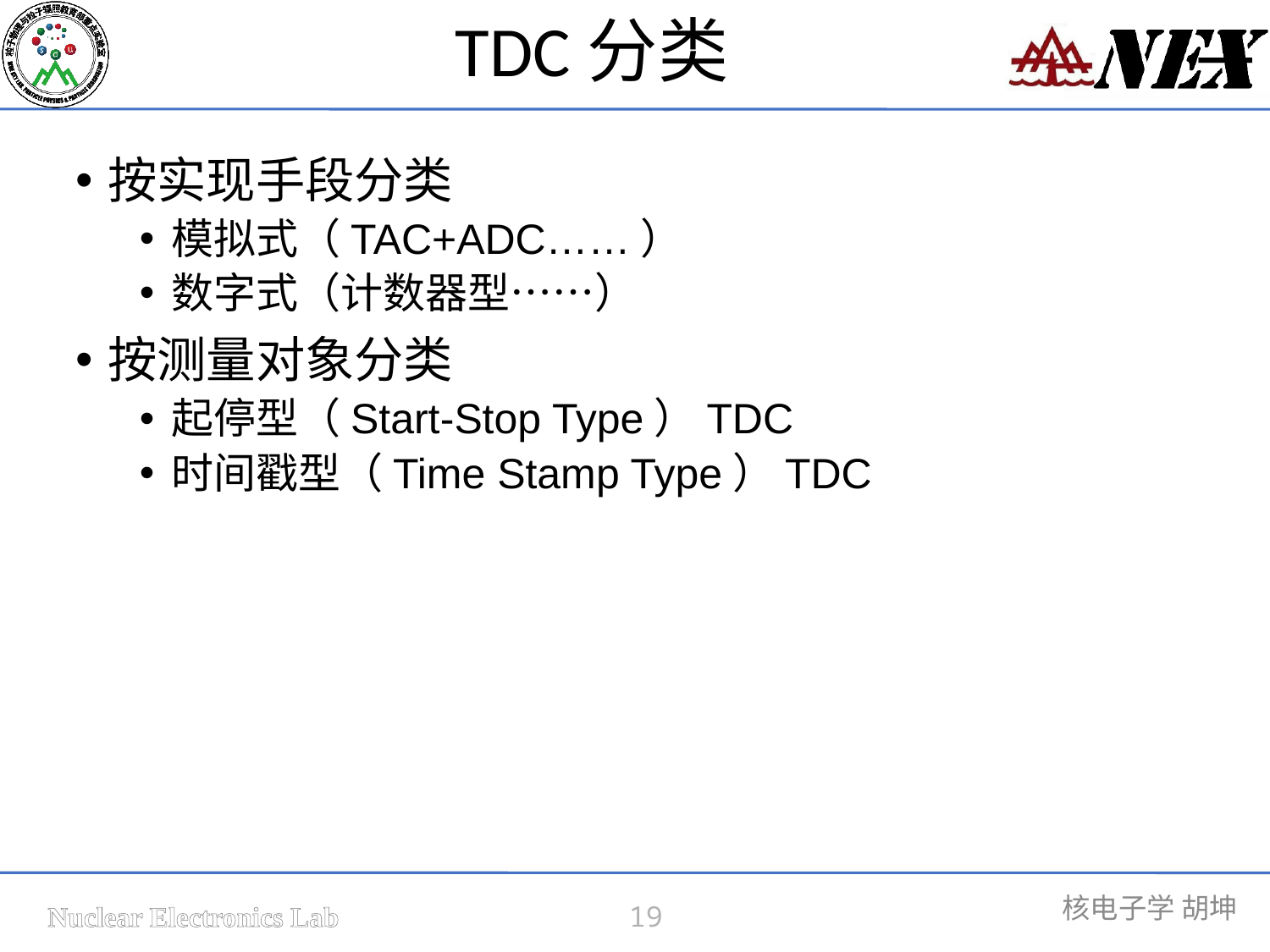

TDC分类
按实现手段分类
模拟式（TAC+ADC……）
数字式（计数器型……）
按测量对象分类
起停型（Start-Stop Type）TDC
时间戳型（Time Stamp Type）TDC
19